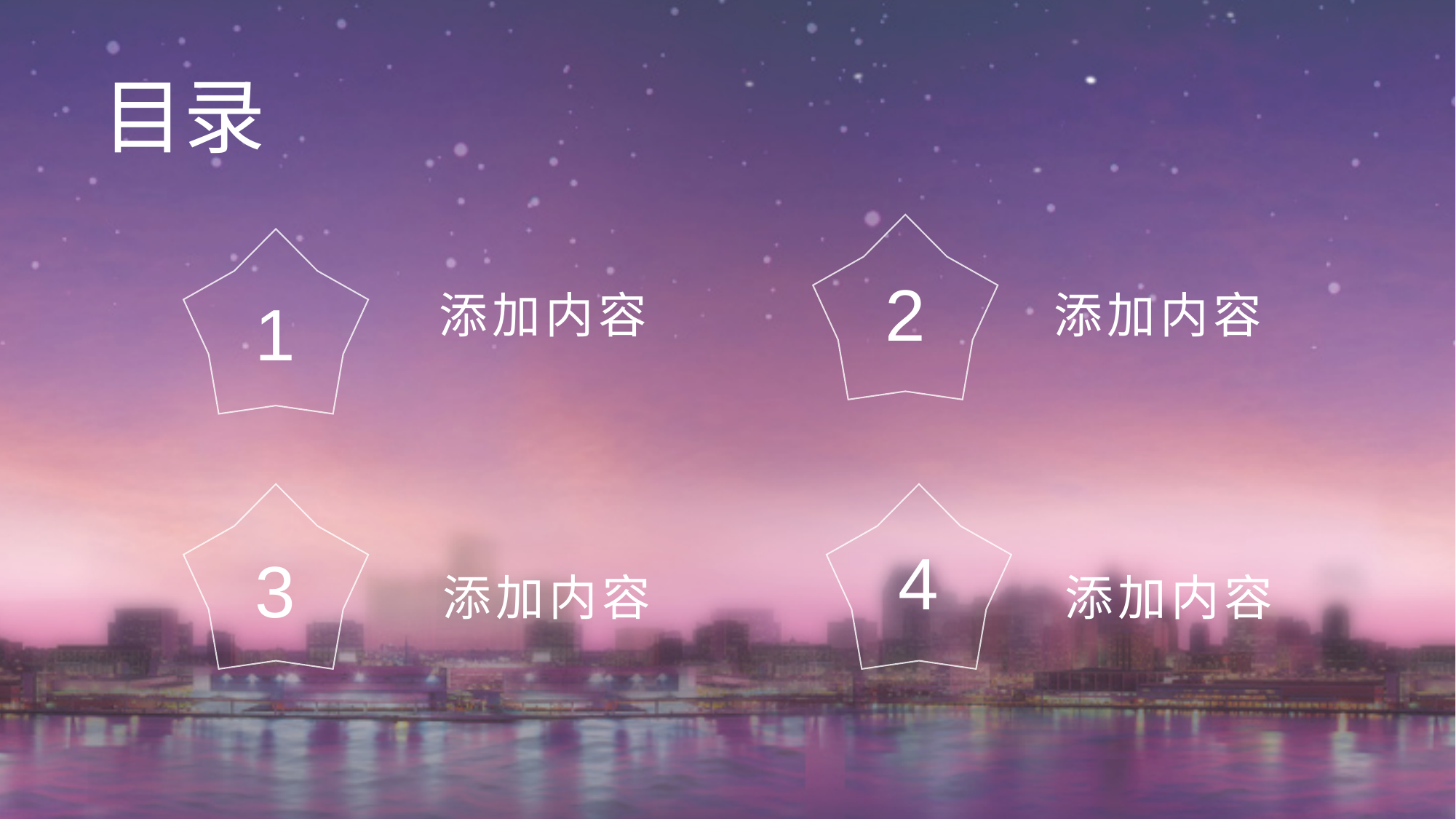

目录

2
添加内容
添加内容
1

4
3
添加内容
添加内容